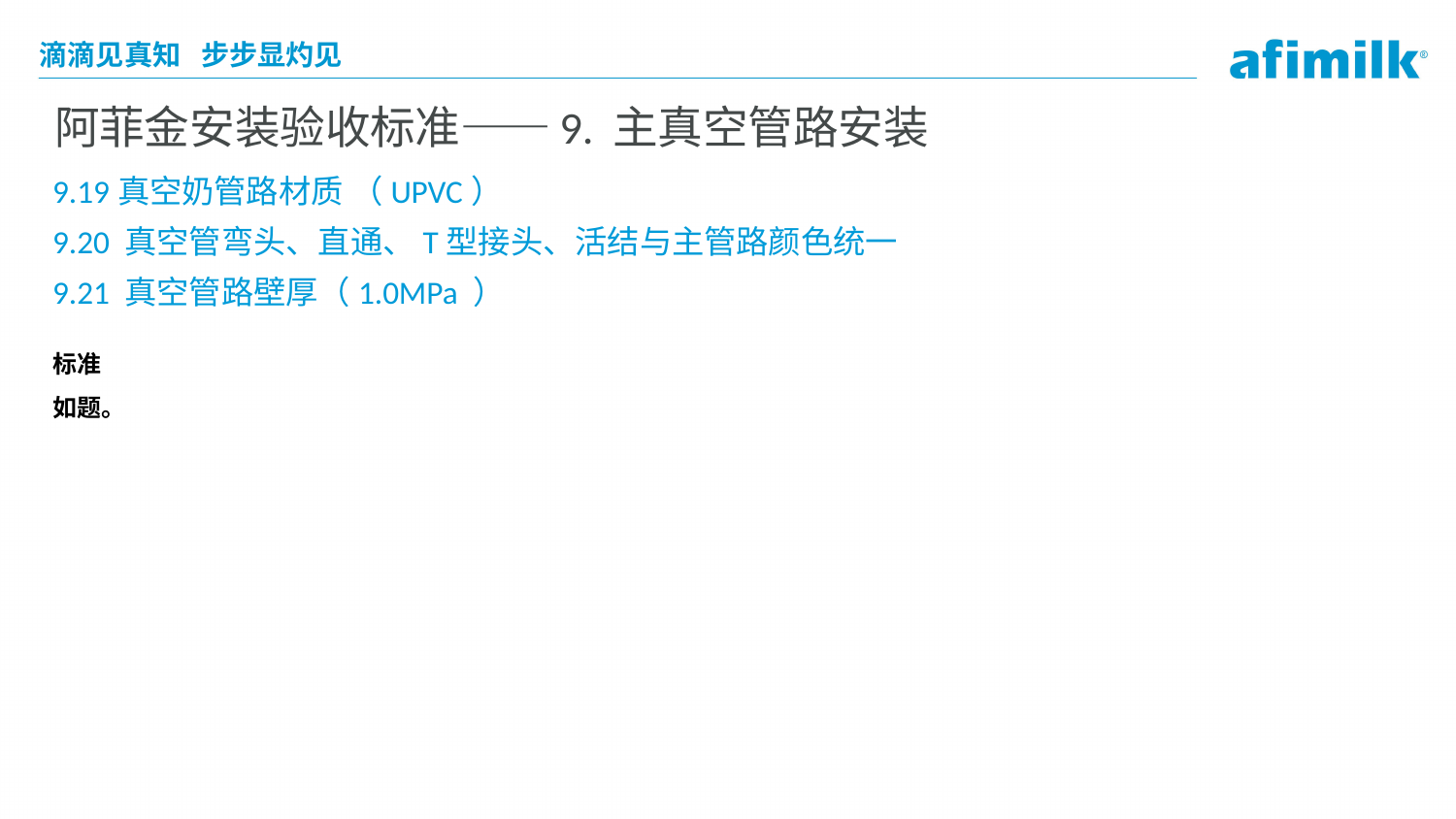

# 阿菲金安装验收标准——9. 主真空管路安装
9.19真空奶管路材质 （UPVC）
9.20 真空管弯头、直通、T型接头、活结与主管路颜色统一
9.21 真空管路壁厚（1.0MPa ）
标准
如题。